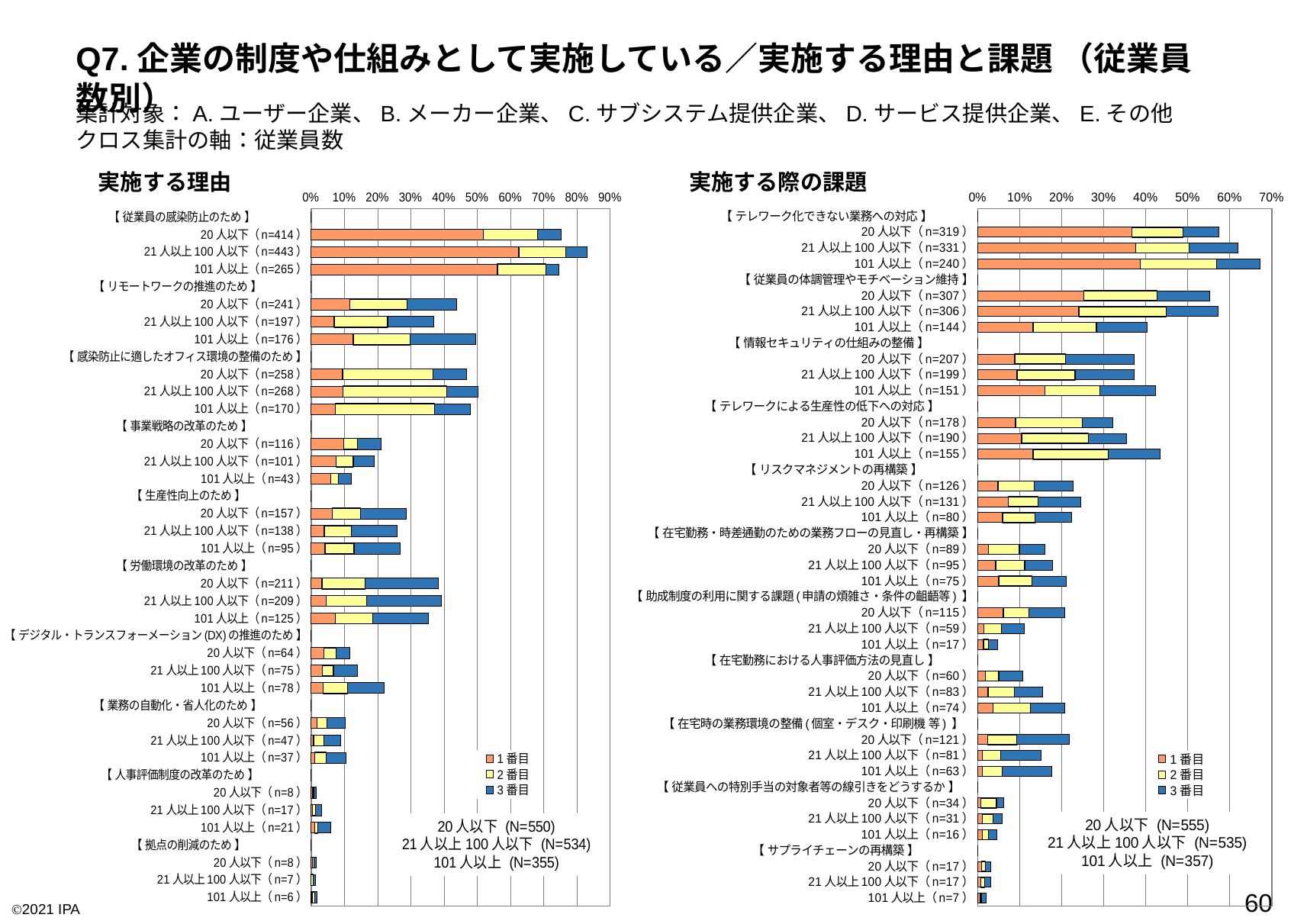

Q7.企業の制度や仕組みとして実施している／実施する理由と課題 （従業員数別）
集計対象：A.ユーザー企業、B.メーカー企業、C.サブシステム提供企業、D.サービス提供企業、E.その他
クロス集計の軸：従業員数
実施する理由
実施する際の課題

### Chart:

| Category | 1番目 | 2番目 | 3番目 |
|---|---|---|---|
| 【 従業員の感染防止のため 】                 | 0.0 | 0.0 | 0.0 |
| 20人以下（n=414） | 0.5181818181818182 | 0.16363636363636364 | 0.07090909090909091 |
| 21人以上100人以下（n=443） | 0.6254681647940075 | 0.1404494382022472 | 0.06367041198501873 |
| 101人以上（n=265） | 0.5605633802816902 | 0.14647887323943662 | 0.03943661971830986 |
| 【 リモートワークの推進のため 】               | 0.0 | 0.0 | 0.0 |
| 20人以下（n=241） | 0.11636363636363636 | 0.17272727272727273 | 0.14909090909090908 |
| 21人以上100人以下（n=197） | 0.06928838951310862 | 0.16104868913857678 | 0.13857677902621723 |
| 101人以上（n=176） | 0.1267605633802817 | 0.17183098591549295 | 0.19718309859154928 |
| 【 感染防止に適したオフィス環境の整備のため 】 | 0.0 | 0.0 | 0.0 |
| 20人以下（n=258） | 0.09454545454545454 | 0.2727272727272727 | 0.10181818181818182 |
| 21人以上100人以下（n=268） | 0.09550561797752809 | 0.31273408239700373 | 0.09363295880149813 |
| 101人以上（n=170） | 0.07323943661971831 | 0.29859154929577464 | 0.10704225352112676 |
| 【 事業戦略の改革のため 】                  | 0.0 | 0.0 | 0.0 |
| 20人以下（n=116） | 0.09818181818181818 | 0.04181818181818182 | 0.07090909090909091 |
| 21人以上100人以下（n=101） | 0.0749063670411985 | 0.052434456928838954 | 0.06179775280898876 |
| 101人以上（n=43） | 0.059154929577464786 | 0.022535211267605635 | 0.03943661971830986 |
| 【 生産性向上のため 】                    | 0.0 | 0.0 | 0.0 |
| 20人以下（n=157） | 0.06363636363636363 | 0.08545454545454545 | 0.13636363636363635 |
| 21人以上100人以下（n=138） | 0.03932584269662921 | 0.08239700374531835 | 0.13670411985018727 |
| 101人以上（n=95） | 0.04225352112676056 | 0.08732394366197183 | 0.13802816901408452 |
| 【 労働環境の改革のため 】                  | 0.0 | 0.0 | 0.0 |
| 20人以下（n=211） | 0.03272727272727273 | 0.1290909090909091 | 0.22181818181818183 |
| 21人以上100人以下（n=209） | 0.0449438202247191 | 0.12172284644194757 | 0.2247191011235955 |
| 101人以上（n=125） | 0.07323943661971831 | 0.11267605633802817 | 0.16619718309859155 |
| 【 デジタル・トランスフォーメーション(DX)の推進のため 】 | 0.0 | 0.0 | 0.0 |
| 20人以下（n=64） | 0.038181818181818185 | 0.03636363636363636 | 0.04181818181818182 |
| 21人以上100人以下（n=75） | 0.033707865168539325 | 0.033707865168539325 | 0.07303370786516854 |
| 101人以上（n=78） | 0.036619718309859155 | 0.07323943661971831 | 0.10985915492957747 |
| 【 業務の自動化・省人化のため 】               | 0.0 | 0.0 | 0.0 |
| 20人以下（n=56） | 0.01818181818181818 | 0.02909090909090909 | 0.05454545454545454 |
| 21人以上100人以下（n=47） | 0.00749063670411985 | 0.031835205992509365 | 0.04868913857677903 |
| 101人以上（n=37） | 0.011267605633802818 | 0.03380281690140845 | 0.059154929577464786 |
| 【 人事評価制度の改革のため 】                | 0.0 | 0.0 | 0.0 |
| 20人以下（n=8） | 0.005454545454545455 | 0.0036363636363636364 | 0.005454545454545455 |
| 21人以上100人以下（n=17） | 0.003745318352059925 | 0.009363295880149813 | 0.018726591760299626 |
| 101人以上（n=21） | 0.011267605633802818 | 0.008450704225352112 | 0.03943661971830986 |
| 【 拠点の削減のため 】                    | 0.0 | 0.0 | 0.0 |
| 20人以下（n=8） | 0.0036363636363636364 | 0.005454545454545455 | 0.005454545454545455 |
| 21人以上100人以下（n=7） | 0.0 | 0.0056179775280898875 | 0.00749063670411985 |
| 101人以上（n=6） | 0.0028169014084507044 | 0.008450704225352112 | 0.005633802816901409 |

### Chart:

| Category | 1番目 | 2番目 | 3番目 |
|---|---|---|---|
| 【 テレワーク化できない業務への対応 】             | 0.0 | 0.0 | 0.0 |
| 20人以下（n=319） | 0.3675675675675676 | 0.12072072072072072 | 0.08648648648648649 |
| 21人以上100人以下（n=331） | 0.37570093457943926 | 0.12710280373831775 | 0.11588785046728972 |
| 101人以上（n=240） | 0.3865546218487395 | 0.18207282913165265 | 0.10364145658263306 |
| 【 従業員の体調管理やモチベーション維持 】 | 0.0 | 0.0 | 0.0 |
| 20人以下（n=307） | 0.25225225225225223 | 0.17477477477477477 | 0.12612612612612611 |
| 21人以上100人以下（n=306） | 0.2411214953271028 | 0.20747663551401868 | 0.1233644859813084 |
| 101人以上（n=144） | 0.13165266106442577 | 0.15126050420168066 | 0.12044817927170869 |
| 【 情報セキュリティの仕組みの整備 】              | 0.0 | 0.0 | 0.0 |
| 20人以下（n=207） | 0.08828828828828829 | 0.12072072072072072 | 0.16396396396396395 |
| 21人以上100人以下（n=199） | 0.09345794392523364 | 0.1383177570093458 | 0.14018691588785046 |
| 101人以上（n=151） | 0.15966386554621848 | 0.13165266106442577 | 0.13165266106442577 |
| 【 テレワークによる生産性の低下への対応 】           | 0.0 | 0.0 | 0.0 |
| 20人以下（n=178） | 0.09009009009009009 | 0.15855855855855855 | 0.07207207207207207 |
| 21人以上100人以下（n=190） | 0.10467289719626169 | 0.1588785046728972 | 0.09158878504672897 |
| 101人以上（n=155） | 0.13165266106442577 | 0.1792717086834734 | 0.12324929971988796 |
| 【 リスクマネジメントの再構築 】                | 0.0 | 0.0 | 0.0 |
| 20人以下（n=126） | 0.04864864864864865 | 0.08648648648648649 | 0.0918918918918919 |
| 21人以上100人以下（n=131） | 0.07289719626168224 | 0.07102803738317758 | 0.10093457943925234 |
| 101人以上（n=80） | 0.058823529411764705 | 0.0784313725490196 | 0.08683473389355742 |
| 【 在宅勤務・時差通勤のための業務フローの見直し・再構築 】 | 0.0 | 0.0 | 0.0 |
| 20人以下（n=89） | 0.025225225225225224 | 0.07387387387387387 | 0.06126126126126126 |
| 21人以上100人以下（n=95） | 0.04299065420560748 | 0.0691588785046729 | 0.06542056074766354 |
| 101人以上（n=75） | 0.05042016806722689 | 0.0784313725490196 | 0.08123249299719888 |
| 【 助成制度の利用に関する課題(申請の煩雑さ・条件の齟齬等) 】 | 0.0 | 0.0 | 0.0 |
| 20人以下（n=115） | 0.06126126126126126 | 0.06126126126126126 | 0.08468468468468468 |
| 21人以上100人以下（n=59） | 0.014953271028037384 | 0.041121495327102804 | 0.05420560747663551 |
| 101人以上（n=17） | 0.014005602240896359 | 0.011204481792717087 | 0.022408963585434174 |
| 【 在宅勤務における人事評価方法の見直し 】           | 0.0 | 0.0 | 0.0 |
| 20人以下（n=60） | 0.018018018018018018 | 0.032432432432432434 | 0.05765765765765766 |
| 21人以上100人以下（n=83） | 0.024299065420560748 | 0.06355140186915888 | 0.06728971962616823 |
| 101人以上（n=74） | 0.036414565826330535 | 0.0896358543417367 | 0.08123249299719888 |
| 【 在宅時の業務環境の整備(個室・デスク・印刷機 等) 】    | 0.0 | 0.0 | 0.0 |
| 20人以下（n=121） | 0.023423423423423424 | 0.07027027027027027 | 0.12432432432432433 |
| 21人以上100人以下（n=81） | 0.011214953271028037 | 0.04299065420560748 | 0.09719626168224299 |
| 101人以上（n=63） | 0.011204481792717087 | 0.047619047619047616 | 0.11764705882352941 |
| 【 従業員への特別手当の対象者等の線引きをどうするか 】     | 0.0 | 0.0 | 0.0 |
| 20人以下（n=34） | 0.007207207207207207 | 0.03783783783783784 | 0.016216216216216217 |
| 21人以上100人以下（n=31） | 0.011214953271028037 | 0.026168224299065422 | 0.020560747663551402 |
| 101人以上（n=16） | 0.011204481792717087 | 0.014005602240896359 | 0.0196078431372549 |
| 【 サプライチェーンの再構築 】                 | 0.0 | 0.0 | 0.0 |
| 20人以下（n=17） | 0.009009009009009009 | 0.009009009009009009 | 0.012612612612612612 |
| 21人以上100人以下（n=17） | 0.007476635514018692 | 0.009345794392523364 | 0.014953271028037384 |
| 101人以上（n=7） | 0.0056022408963585435 | 0.0028011204481792717 | 0.011204481792717087 |